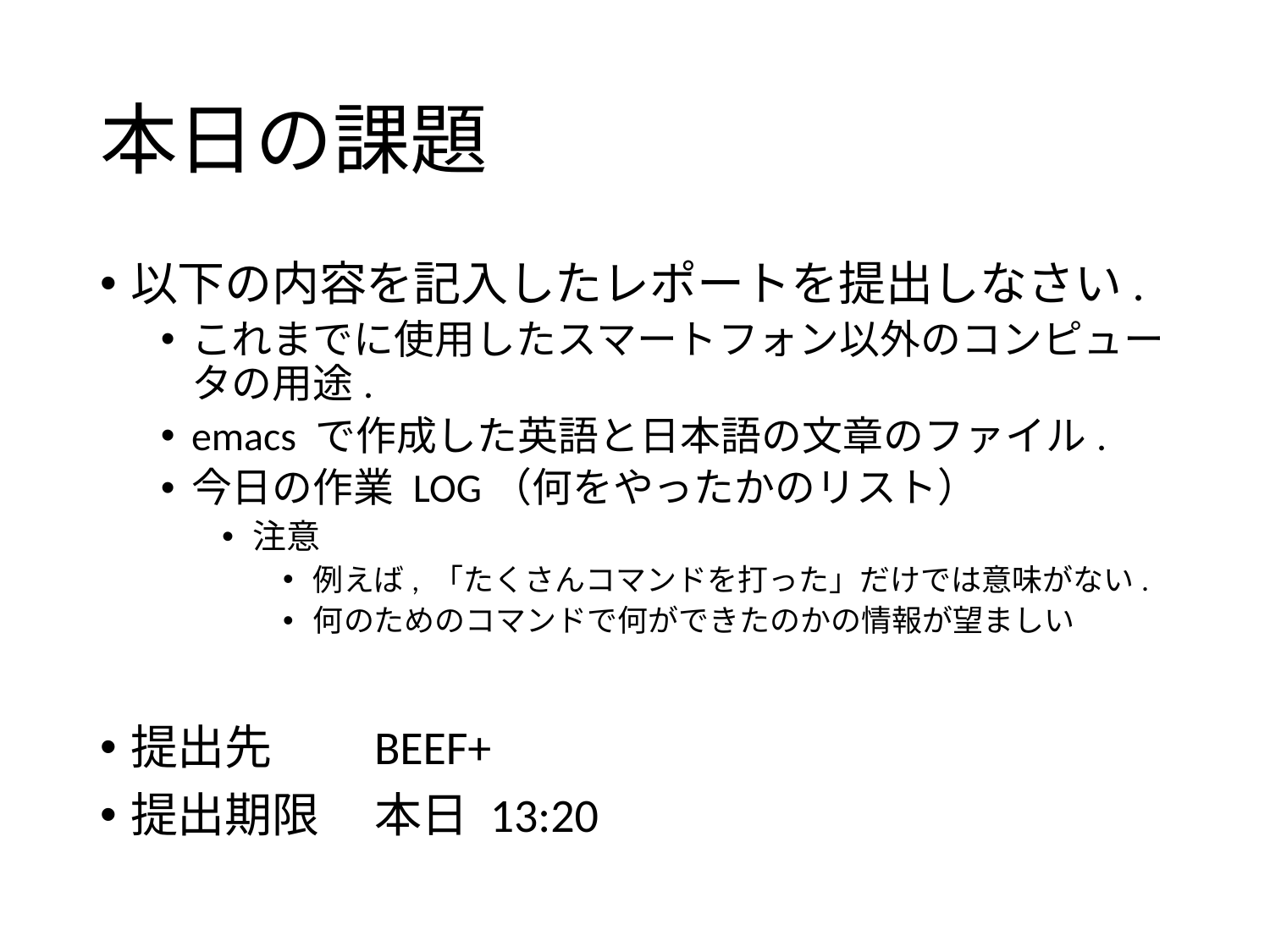

# 本日の課題
以下の内容を記入したレポートを提出しなさい.
これまでに使用したスマートフォン以外のコンピュータの用途.
emacs で作成した英語と日本語の文章のファイル.
今日の作業 LOG（何をやったかのリスト）
注意
例えば, 「たくさんコマンドを打った」だけでは意味がない.
何のためのコマンドで何ができたのかの情報が望ましい

提出先	BEEF+
提出期限	本日 13:20